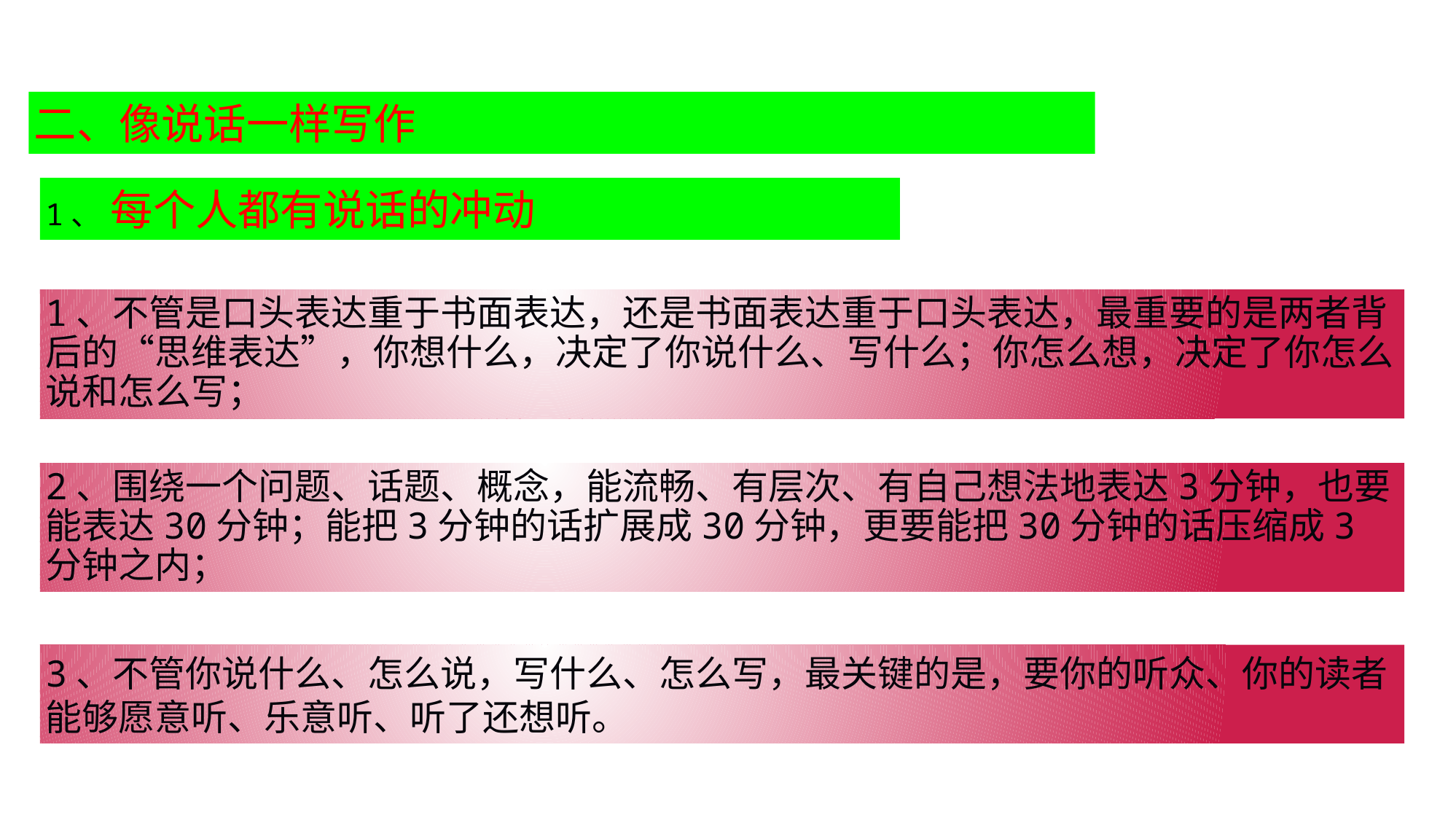

二、像说话一样写作
1、 每个人都有说话的冲动
1、不管是口头表达重于书面表达，还是书面表达重于口头表达，最重要的是两者背后的“思维表达”，你想什么，决定了你说什么、写什么；你怎么想，决定了你怎么说和怎么写；
2、围绕一个问题、话题、概念，能流畅、有层次、有自己想法地表达3分钟，也要能表达30分钟；能把3分钟的话扩展成30分钟，更要能把30分钟的话压缩成3分钟之内；
3、不管你说什么、怎么说，写什么、怎么写，最关键的是，要你的听众、你的读者能够愿意听、乐意听、听了还想听。